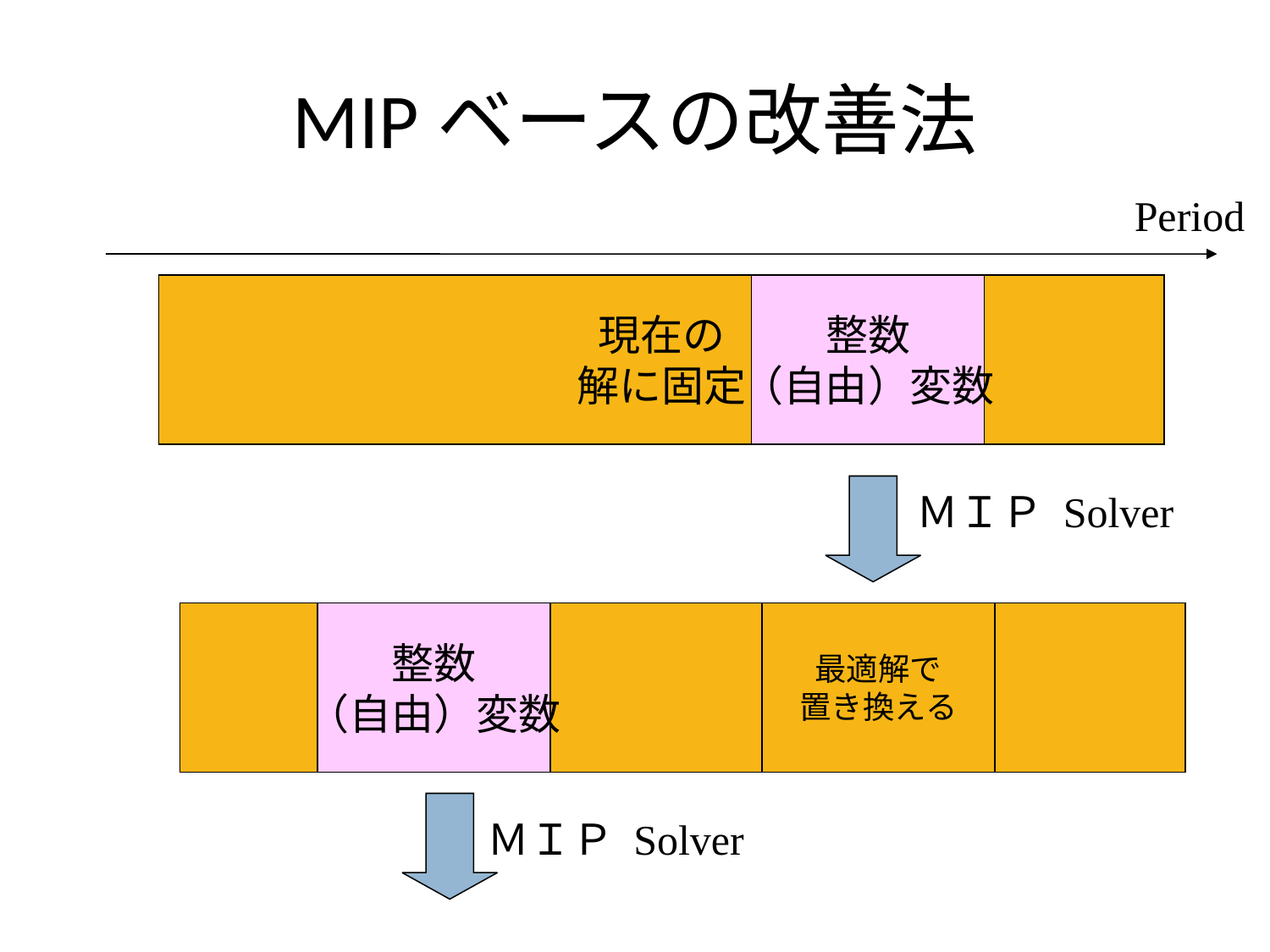

# MIPベースの改善法
Period

現在の
解に固定
整数
（自由）変数

ＭＩＰ Solver

整数
（自由）変数
最適解で
置き換える

ＭＩＰ Solver